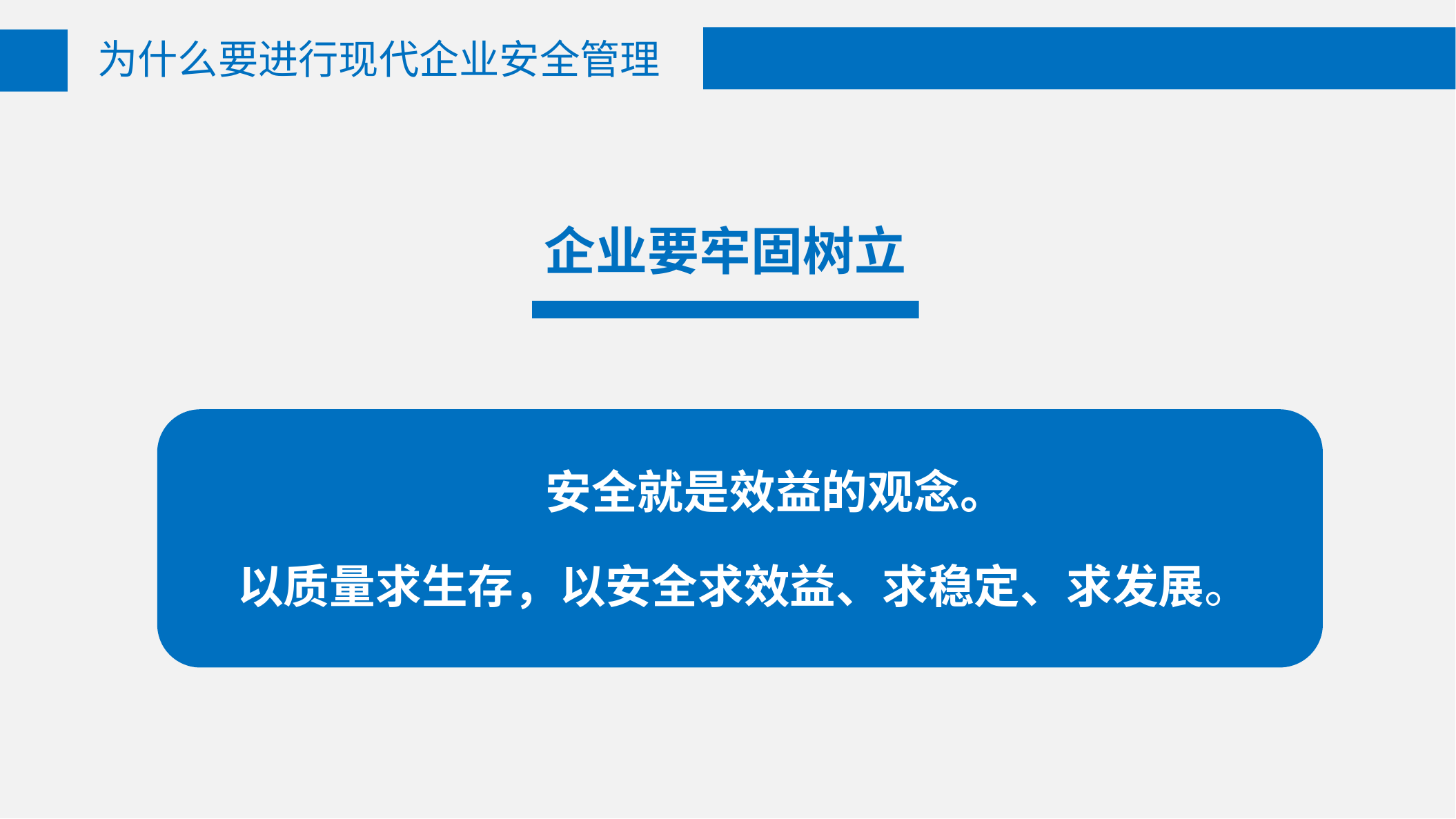

为什么要进行现代企业安全管理
企业要牢固树立

     安全就是效益的观念。
以质量求生存，以安全求效益、求稳定、求发展。